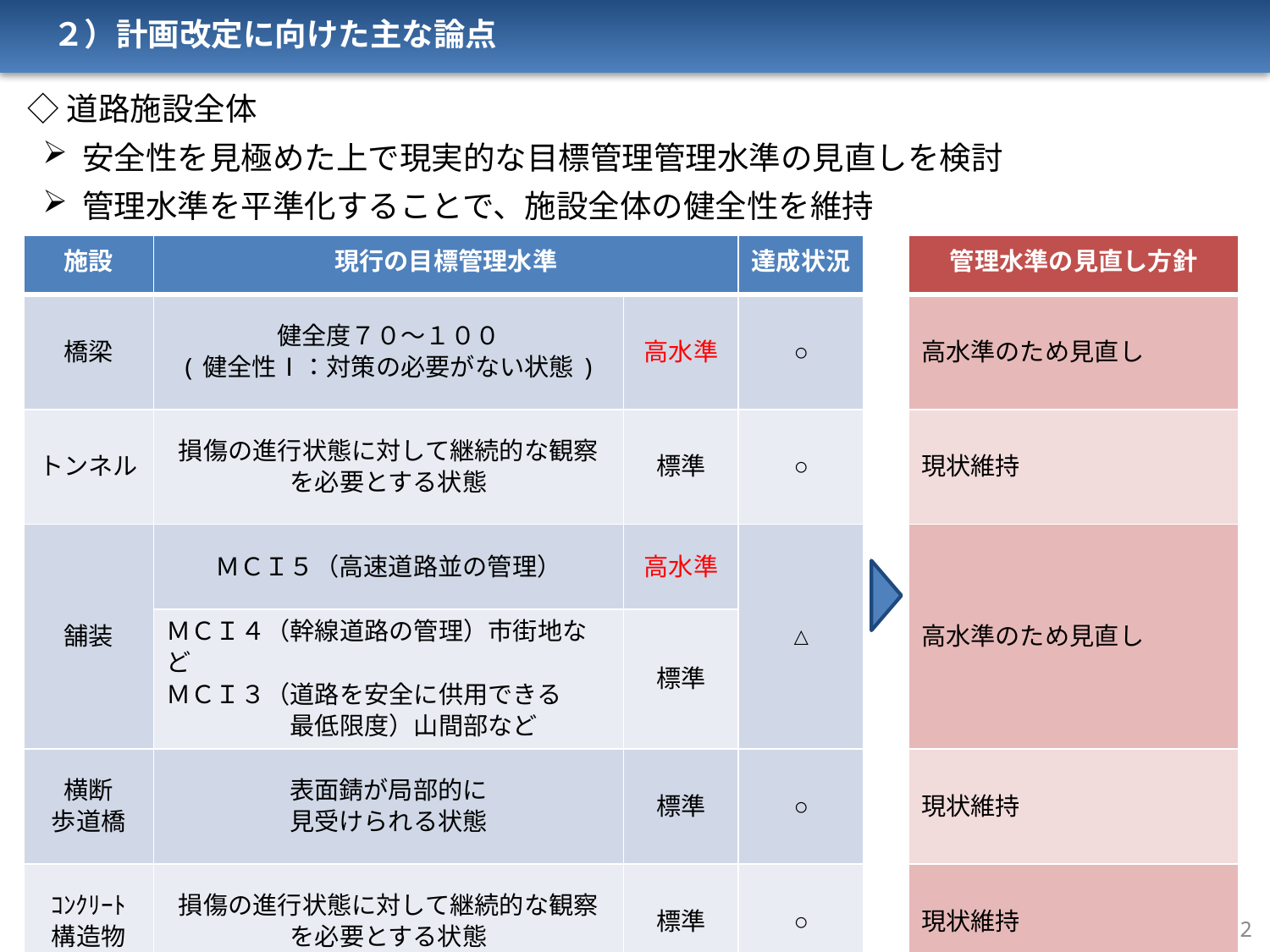

２）計画改定に向けた主な論点
◇道路施設全体
安全性を見極めた上で現実的な目標管理管理水準の見直しを検討
管理水準を平準化することで、施設全体の健全性を維持
| 施設 | 現行の目標管理水準 |  | 達成状況 |  | 管理水準の見直し方針 |
| --- | --- | --- | --- | --- | --- |
| 橋梁 | 健全度７０～１００ (健全性Ⅰ：対策の必要がない状態) | 高水準 | ○ |  | 高水準のため見直し |
| トンネル | 損傷の進行状態に対して継続的な観察を必要とする状態 | 標準 | ○ |  | 現状維持 |
| 舗装 | ＭＣＩ５（高速道路並の管理） | 高水準 | △ |  | 高水準のため見直し |
|  | ＭＣＩ４（幹線道路の管理）市街地など ＭＣＩ３（道路を安全に供用できる 　　　　　最低限度）山間部など | 標準 |  |  |  |
| 横断 歩道橋 | 表面錆が局部的に 見受けられる状態 | 標準 | ○ |  | 現状維持 |
| ｺﾝｸﾘｰﾄ 構造物 | 損傷の進行状態に対して継続的な観察を必要とする状態 | 標準 | ○ |  | 現状維持 |

12